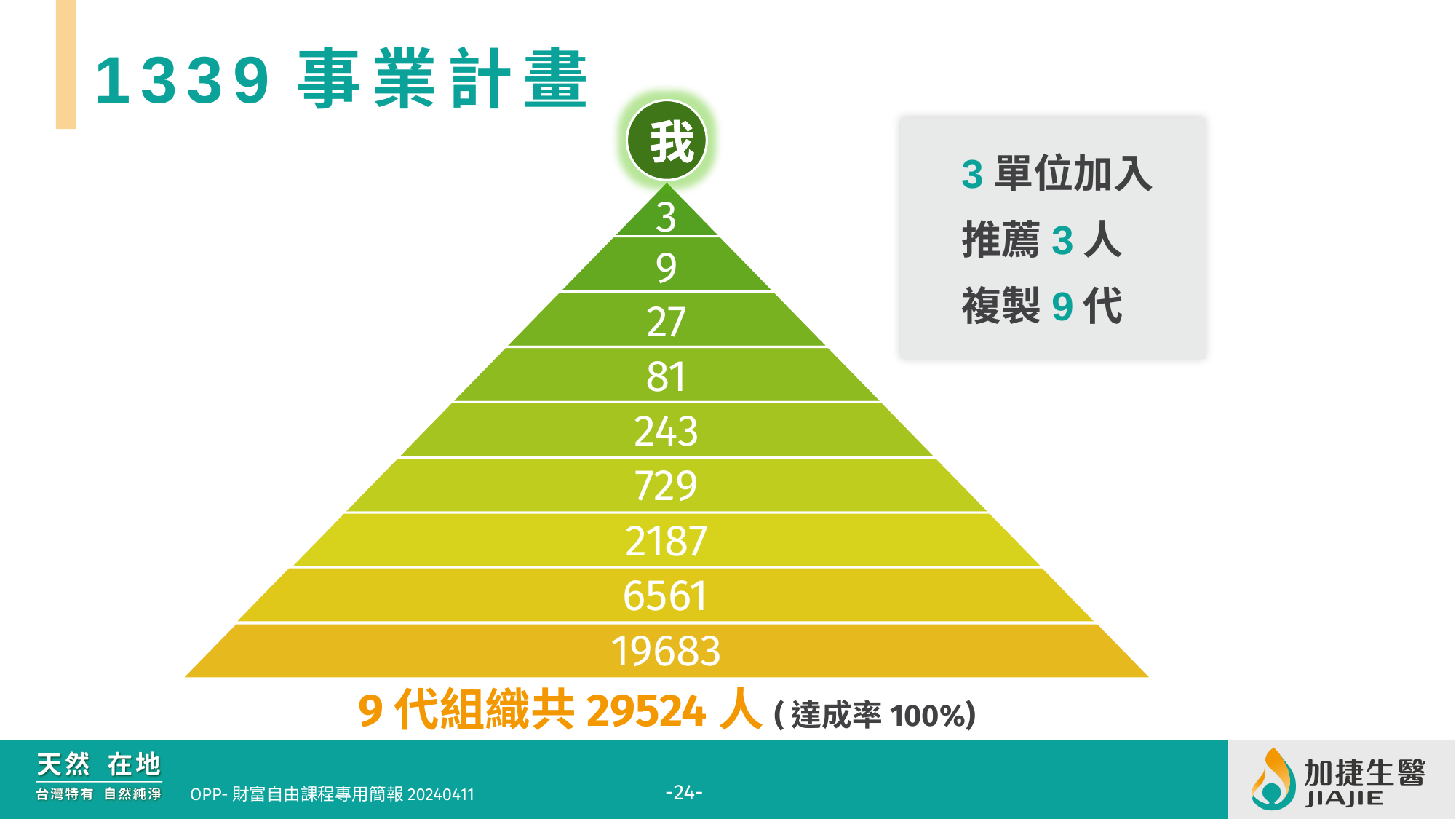

# 1339事業計畫

我

3單位加入
推薦3人
複製9代
3
9
27
81
243
729
2187
6561
19683
9代組織共29524人(達成率100%)
OPP-財富自由課程專用簡報20240411
-24-